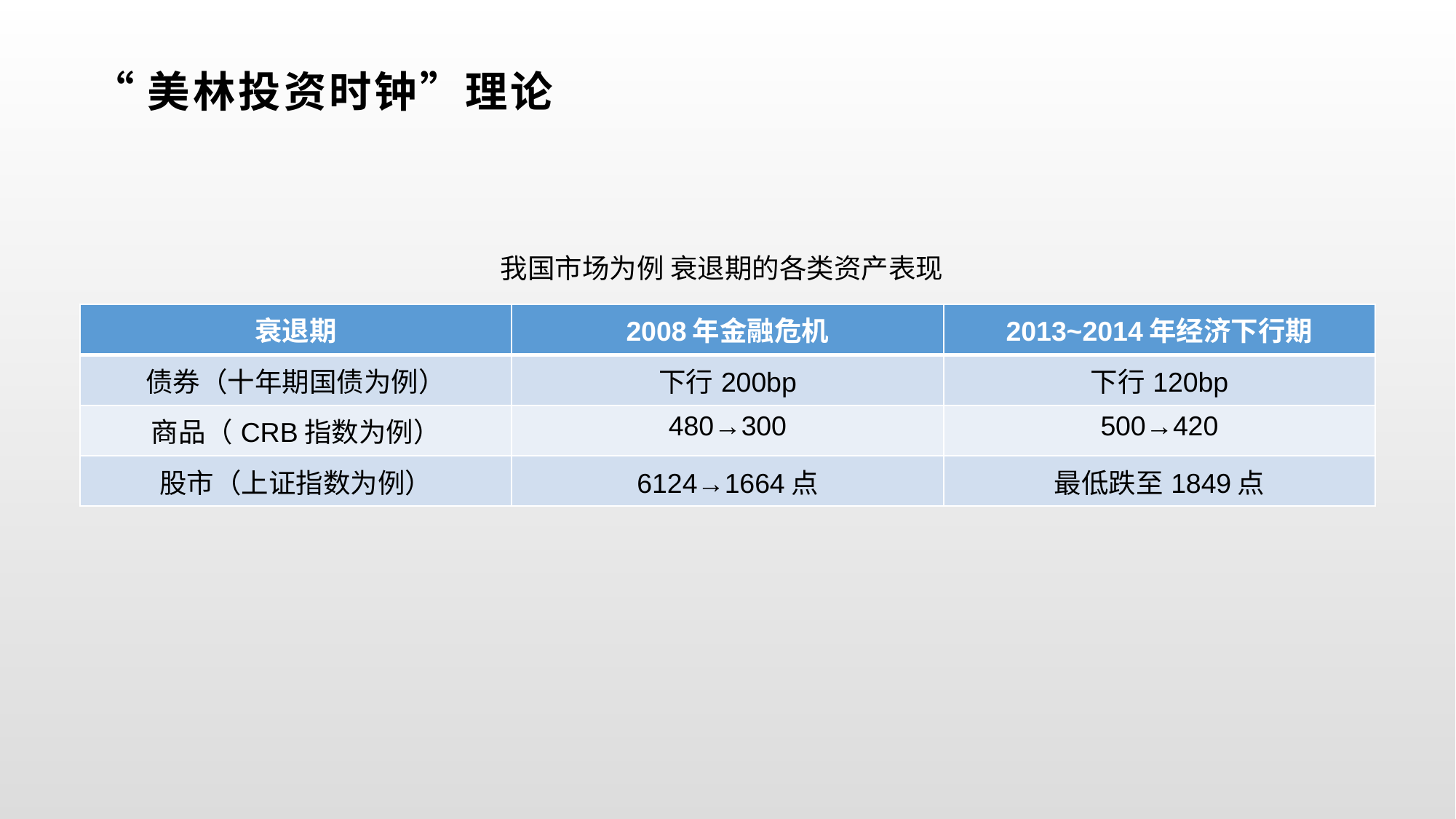

# “美林投资时钟”理论
我国市场为例 衰退期的各类资产表现
| 衰退期 | 2008年金融危机 | 2013~2014年经济下行期 |
| --- | --- | --- |
| 债券（十年期国债为例） | 下行200bp | 下行120bp |
| 商品（CRB指数为例） | 480→300 | 500→420 |
| 股市（上证指数为例） | 6124→1664点 | 最低跌至1849点 |